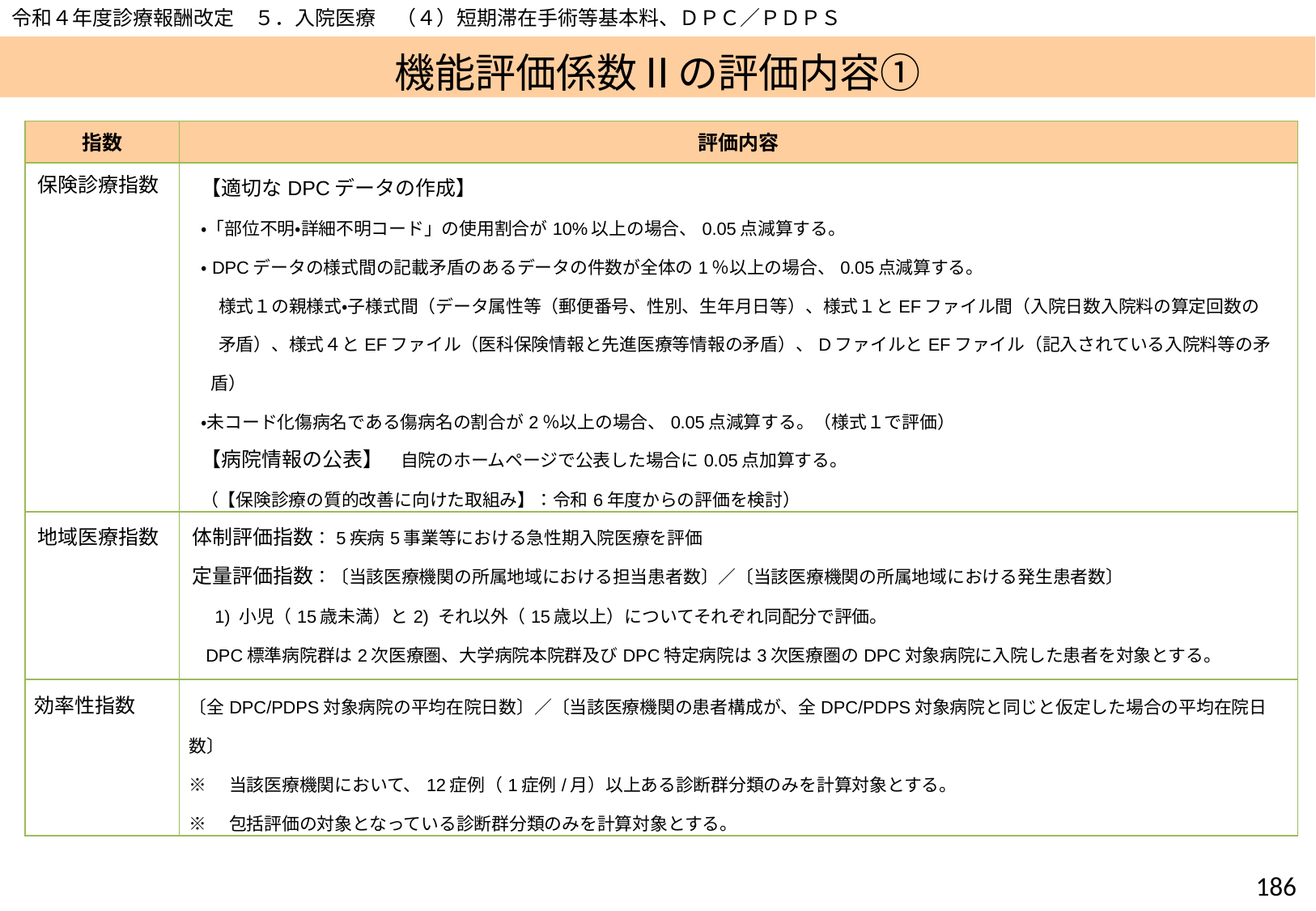

令和４年度診療報酬改定　５．入院医療　（４）短期滞在手術等基本料、ＤＰＣ／ＰＤＰＳ
# 機能評価係数Ⅱの評価内容①
| 指数 | 評価内容 |
| --- | --- |
| 保険診療指数 | 【適切なDPCデータの作成】 ・「部位不明・詳細不明コード」の使用割合が10%以上の場合、0.05点減算する。 ・DPCデータの様式間の記載矛盾のあるデータの件数が全体の1％以上の場合、0.05点減算する。 　様式１の親様式・子様式間（データ属性等（郵便番号、性別、生年月日等）、様式１とEFファイル間（入院日数入院料の算定回数の 　矛盾）、様式４とEFファイル（医科保険情報と先進医療等情報の矛盾）、DファイルとEFファイル（記入されている入院料等の矛盾） ・未コード化傷病名である傷病名の割合が2％以上の場合、0.05点減算する。（様式１で評価） 【病院情報の公表】　自院のホームページで公表した場合に0.05点加算する。 （【保険診療の質的改善に向けた取組み】：令和6年度からの評価を検討） |
| 地域医療指数 | 体制評価指数：5疾病5事業等における急性期入院医療を評価 定量評価指数：〔当該医療機関の所属地域における担当患者数〕／〔当該医療機関の所属地域における発生患者数〕 　1) 小児（15歳未満）と2) それ以外（15歳以上）についてそれぞれ同配分で評価。 DPC標準病院群は2次医療圏、大学病院本院群及びDPC特定病院は3次医療圏のDPC対象病院に入院した患者を対象とする。 |
| 効率性指数 | 〔全DPC/PDPS対象病院の平均在院日数〕／〔当該医療機関の患者構成が、全DPC/PDPS対象病院と同じと仮定した場合の平均在院日数〕 ※　当該医療機関において、12症例（1症例/月）以上ある診断群分類のみを計算対象とする。 ※　包括評価の対象となっている診断群分類のみを計算対象とする。 |
186